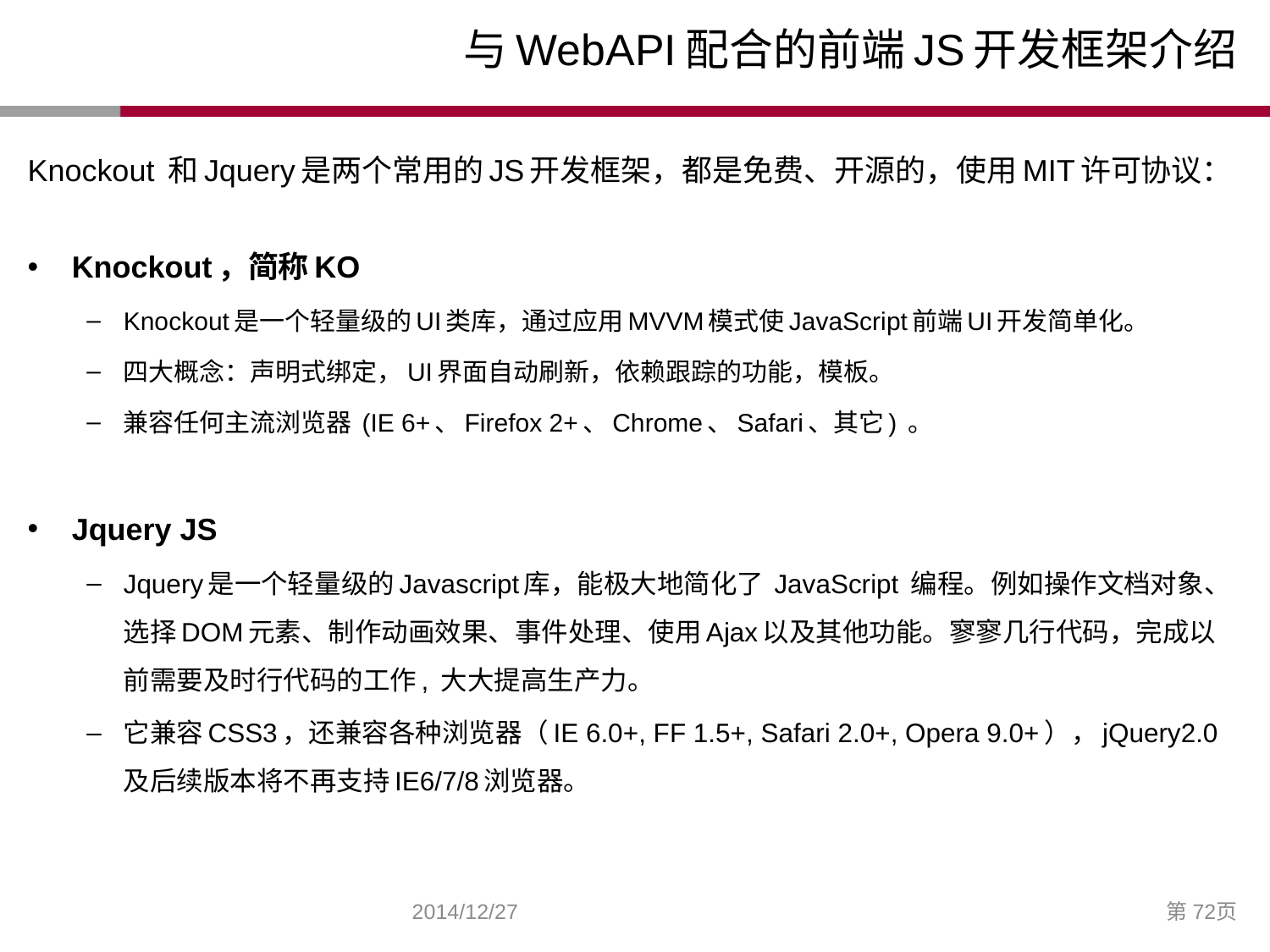

# 与WebAPI配合的前端JS开发框架介绍
Knockout 和Jquery是两个常用的JS开发框架，都是免费、开源的，使用MIT许可协议：
Knockout，简称KO
Knockout是一个轻量级的UI类库，通过应用MVVM模式使JavaScript前端UI开发简单化。
四大概念：声明式绑定，UI界面自动刷新，依赖跟踪的功能，模板。
兼容任何主流浏览器 (IE 6+、Firefox 2+、Chrome、Safari、其它) 。

Jquery JS
Jquery是一个轻量级的Javascript库，能极大地简化了 JavaScript 编程。例如操作文档对象、选择DOM元素、制作动画效果、事件处理、使用Ajax以及其他功能。寥寥几行代码，完成以前需要及时行代码的工作, 大大提高生产力。
它兼容CSS3，还兼容各种浏览器（IE 6.0+, FF 1.5+, Safari 2.0+, Opera 9.0+），jQuery2.0及后续版本将不再支持IE6/7/8浏览器。
2014/12/27
第72页